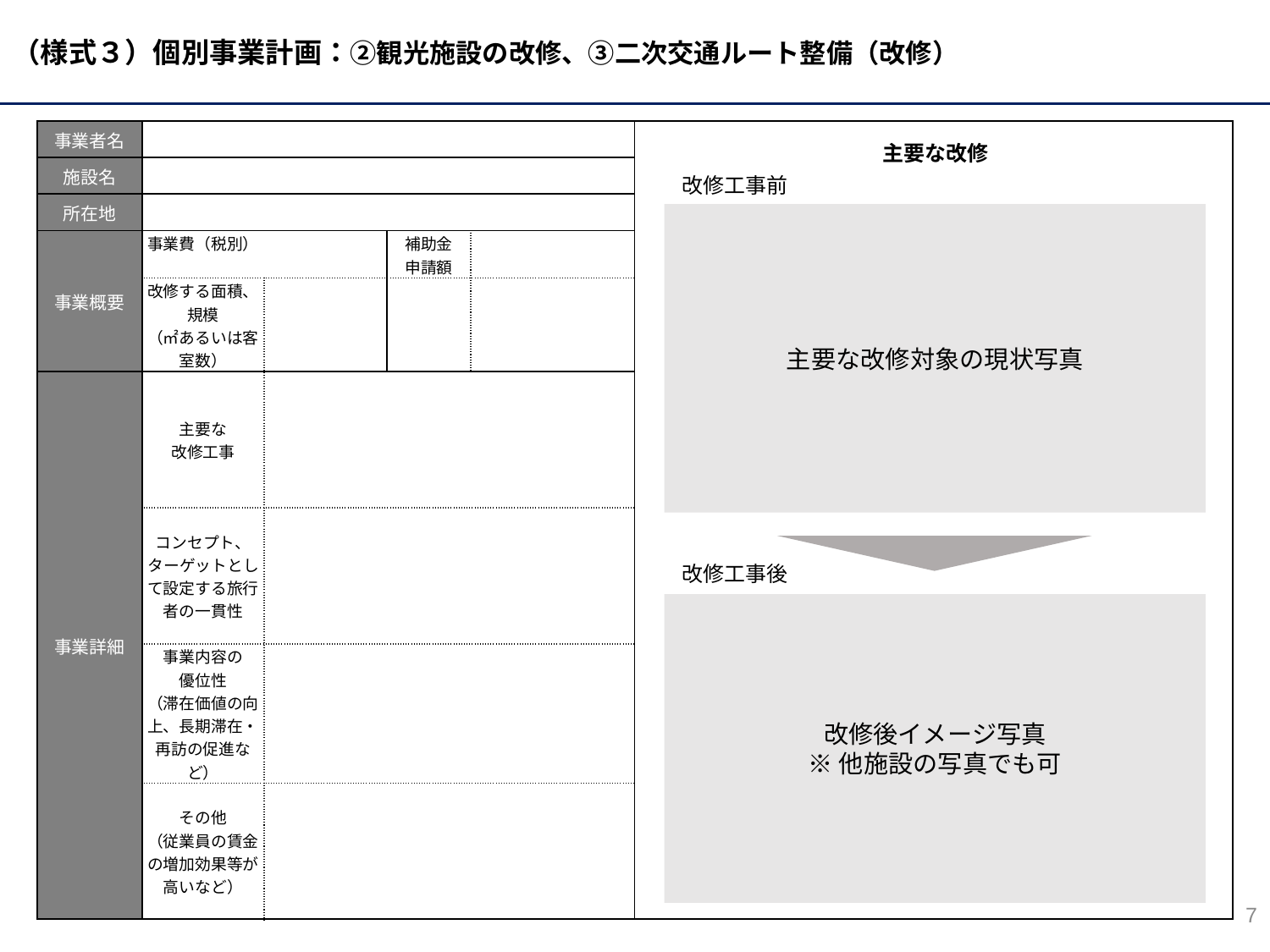

| 事業者名 |  |  |  |  |  |
| --- | --- | --- | --- | --- | --- |
| 施設名 |  |  |  |  |  |
| 所在地 |  |  |  |  |  |
| 事業概要 | 事業費（税別） |  | 補助金 申請額 |  |  |
|  | 改修する面積、規模 （㎡あるいは客室数） |  |  |  |  |
| 事業詳細 | 主要な 改修工事 |  |  |  |  |
|  | コンセプト、ターゲットとして設定する旅行者の一貫性 |  |  |  |  |
|  | 事業内容の 優位性 （滞在価値の向上、長期滞在・再訪の促進など） |  |  |  |  |
|  | その他 （従業員の賃金の増加効果等が高いなど） |  |  |  |  |
主要な改修
改修工事前
主要な改修対象の現状写真

改修工事後
改修後イメージ写真
※他施設の写真でも可
7